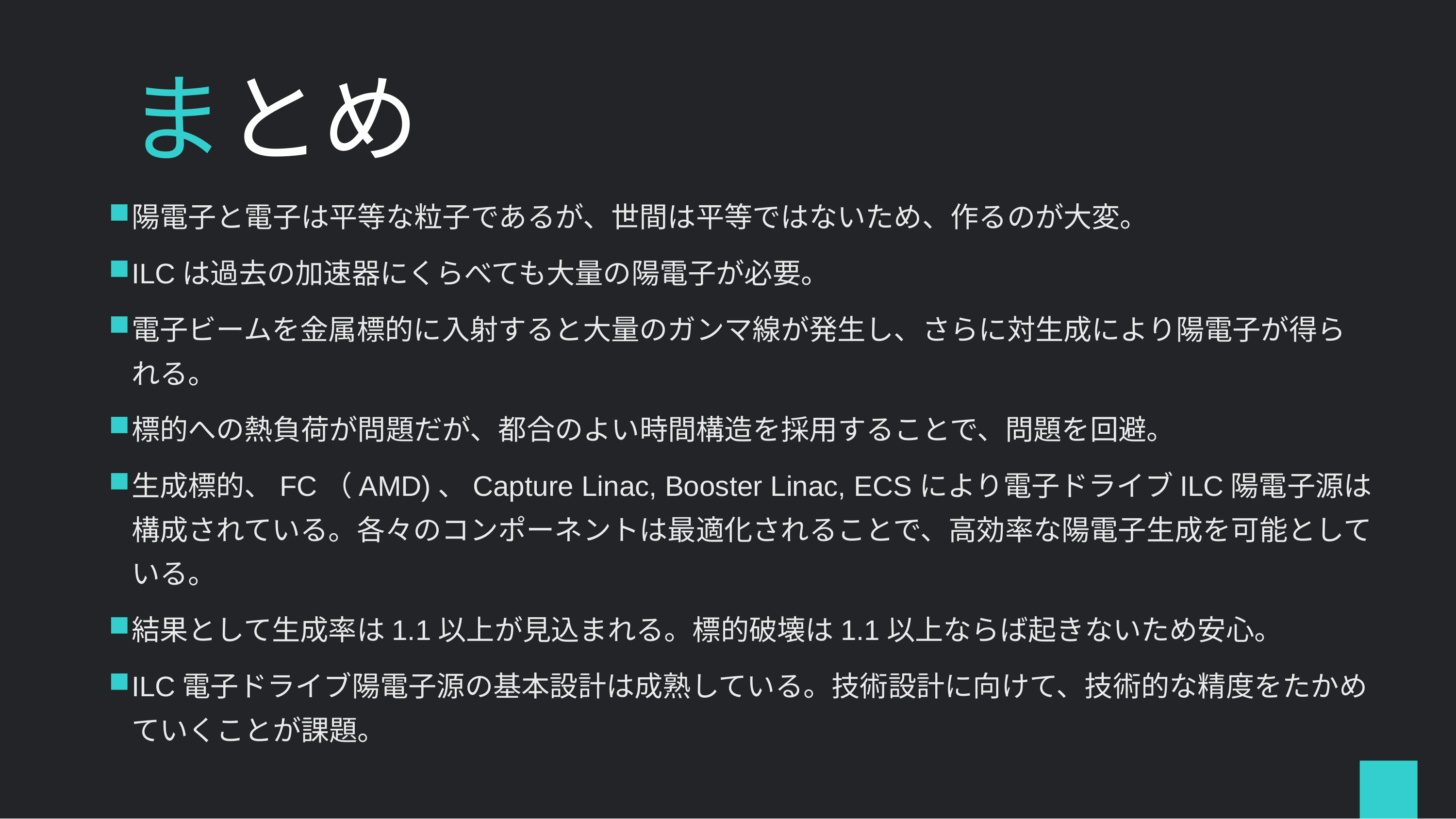

# まとめ
陽電子と電子は平等な粒子であるが、世間は平等ではないため、作るのが大変。
ILCは過去の加速器にくらべても大量の陽電子が必要。
電子ビームを金属標的に入射すると大量のガンマ線が発生し、さらに対生成により陽電子が得られる。
標的への熱負荷が問題だが、都合のよい時間構造を採用することで、問題を回避。
生成標的、FC（AMD)、Capture Linac, Booster Linac, ECSにより電子ドライブILC陽電子源は構成されている。各々のコンポーネントは最適化されることで、高効率な陽電子生成を可能としている。
結果として生成率は1.1以上が見込まれる。標的破壊は1.1以上ならば起きないため安心。
ILC電子ドライブ陽電子源の基本設計は成熟している。技術設計に向けて、技術的な精度をたかめていくことが課題。